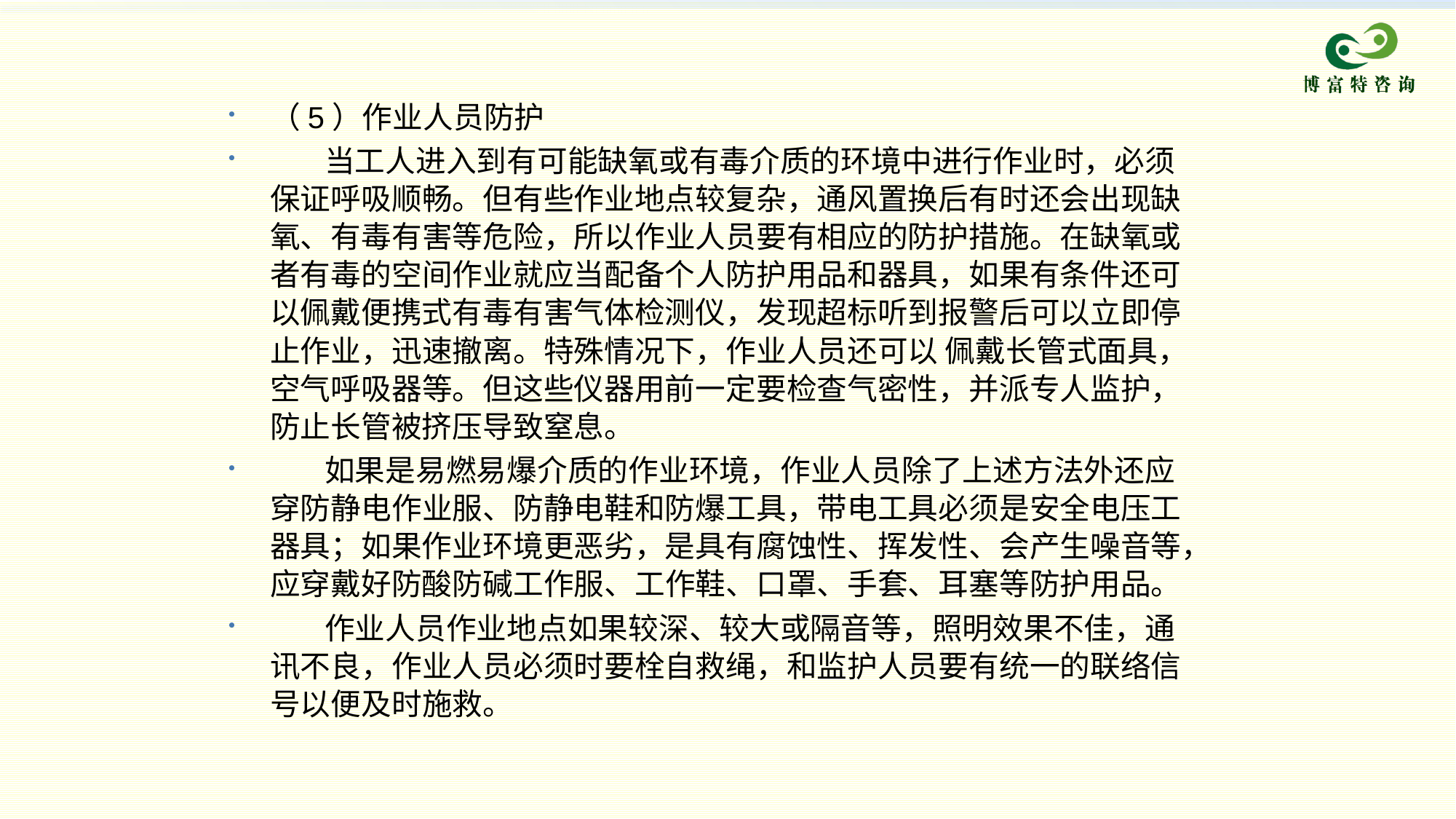

（5）作业人员防护
       当工人进入到有可能缺氧或有毒介质的环境中进行作业时，必须保证呼吸顺畅。但有些作业地点较复杂，通风置换后有时还会出现缺氧、有毒有害等危险，所以作业人员要有相应的防护措施。在缺氧或者有毒的空间作业就应当配备个人防护用品和器具，如果有条件还可以佩戴便携式有毒有害气体检测仪，发现超标听到报警后可以立即停止作业，迅速撤离。特殊情况下，作业人员还可以 佩戴长管式面具，空气呼吸器等。但这些仪器用前一定要检查气密性，并派专人监护，防止长管被挤压导致窒息。
       如果是易燃易爆介质的作业环境，作业人员除了上述方法外还应穿防静电作业服、防静电鞋和防爆工具，带电工具必须是安全电压工器具；如果作业环境更恶劣，是具有腐蚀性、挥发性、会产生噪音等，应穿戴好防酸防碱工作服、工作鞋、口罩、手套、耳塞等防护用品。
       作业人员作业地点如果较深、较大或隔音等，照明效果不佳，通讯不良，作业人员必须时要栓自救绳，和监护人员要有统一的联络信号以便及时施救。